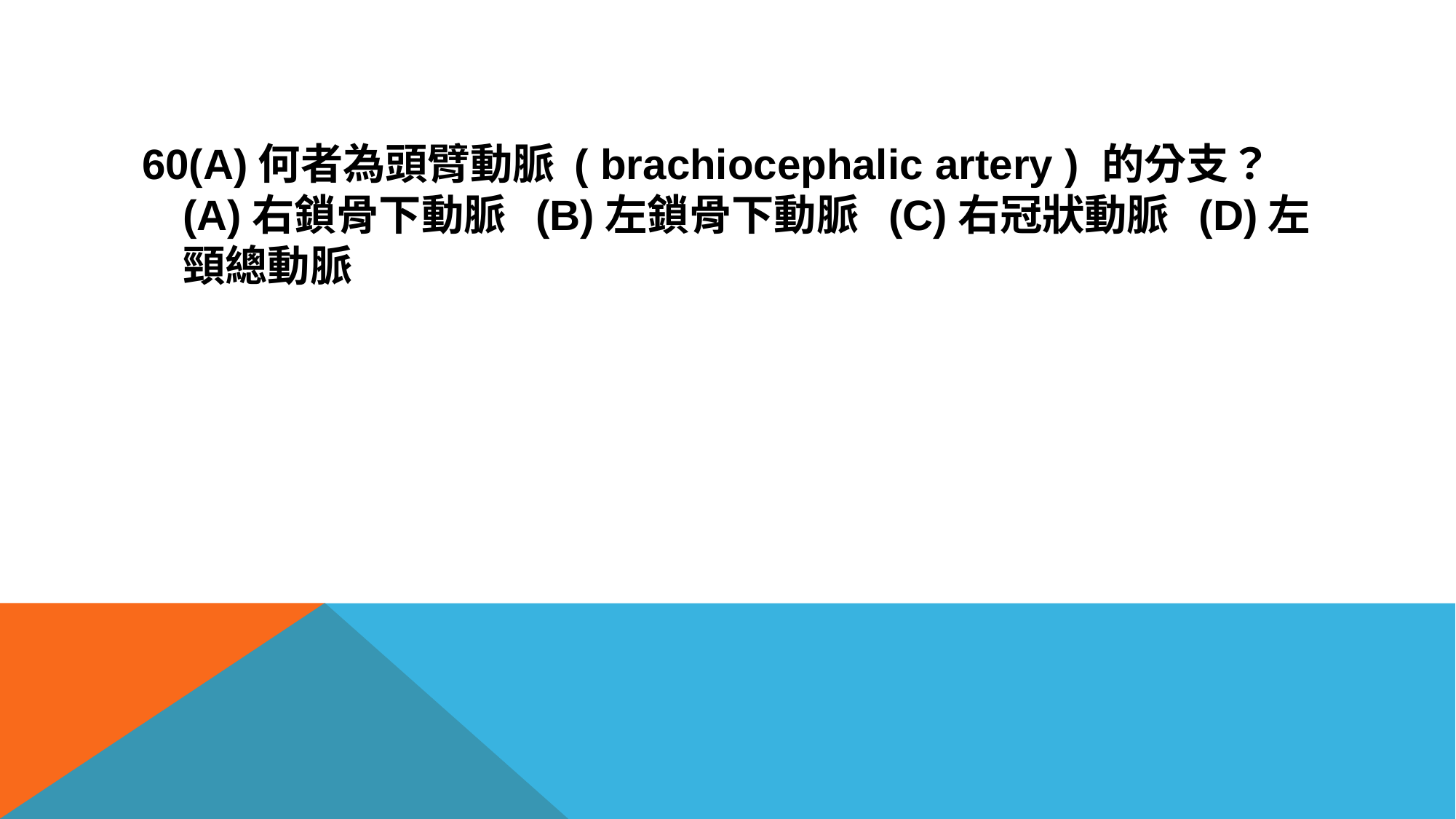

#
60(A)何者為頭臂動脈 ( brachiocephalic artery ) 的分支？  (A)右鎖骨下動脈  (B)左鎖骨下動脈  (C)右冠狀動脈  (D)左頸總動脈